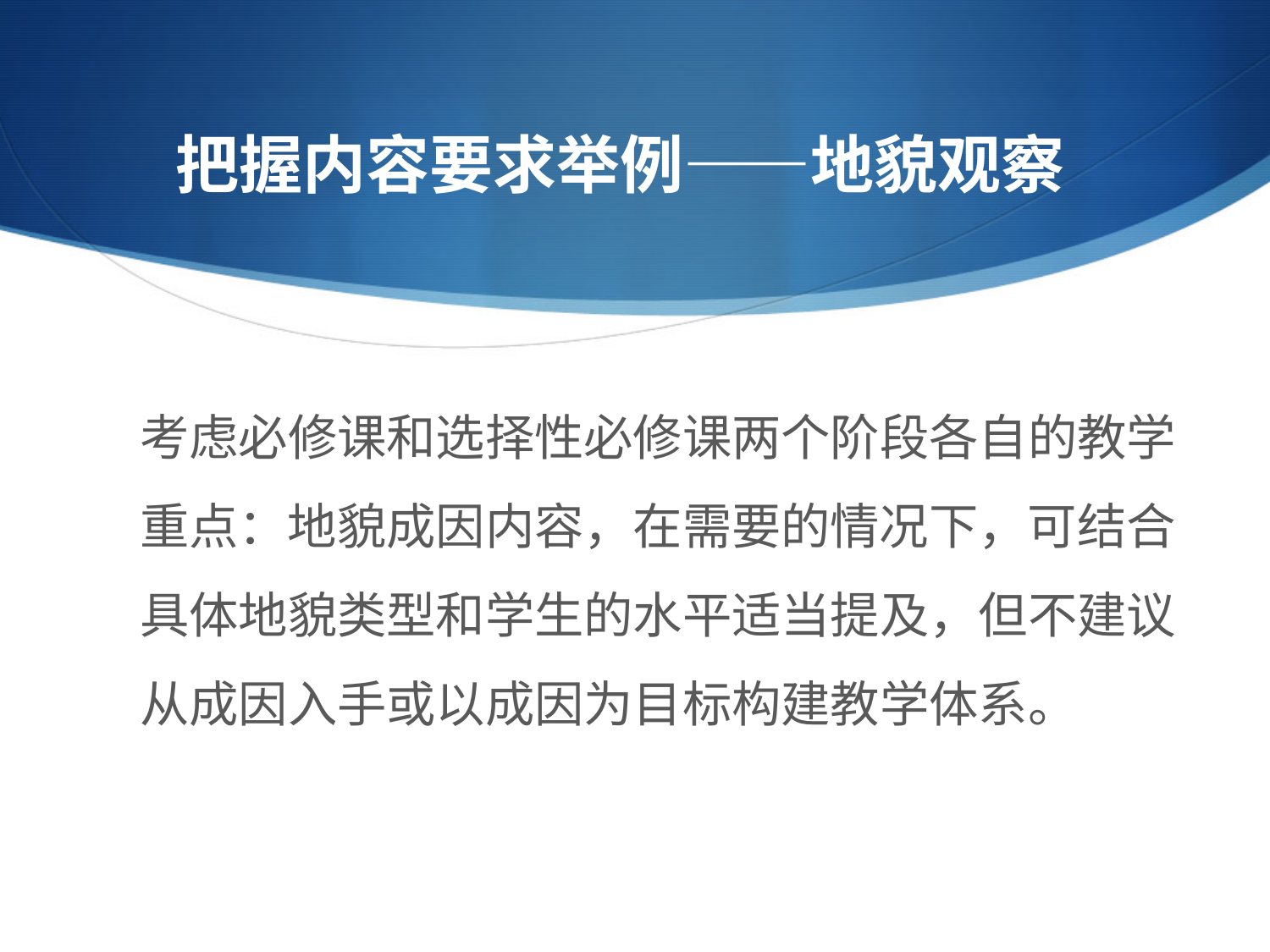

把握内容要求举例——地貌观察
考虑必修课和选择性必修课两个阶段各自的教学重点：地貌成因内容，在需要的情况下，可结合具体地貌类型和学生的水平适当提及，但不建议从成因入手或以成因为目标构建教学体系。